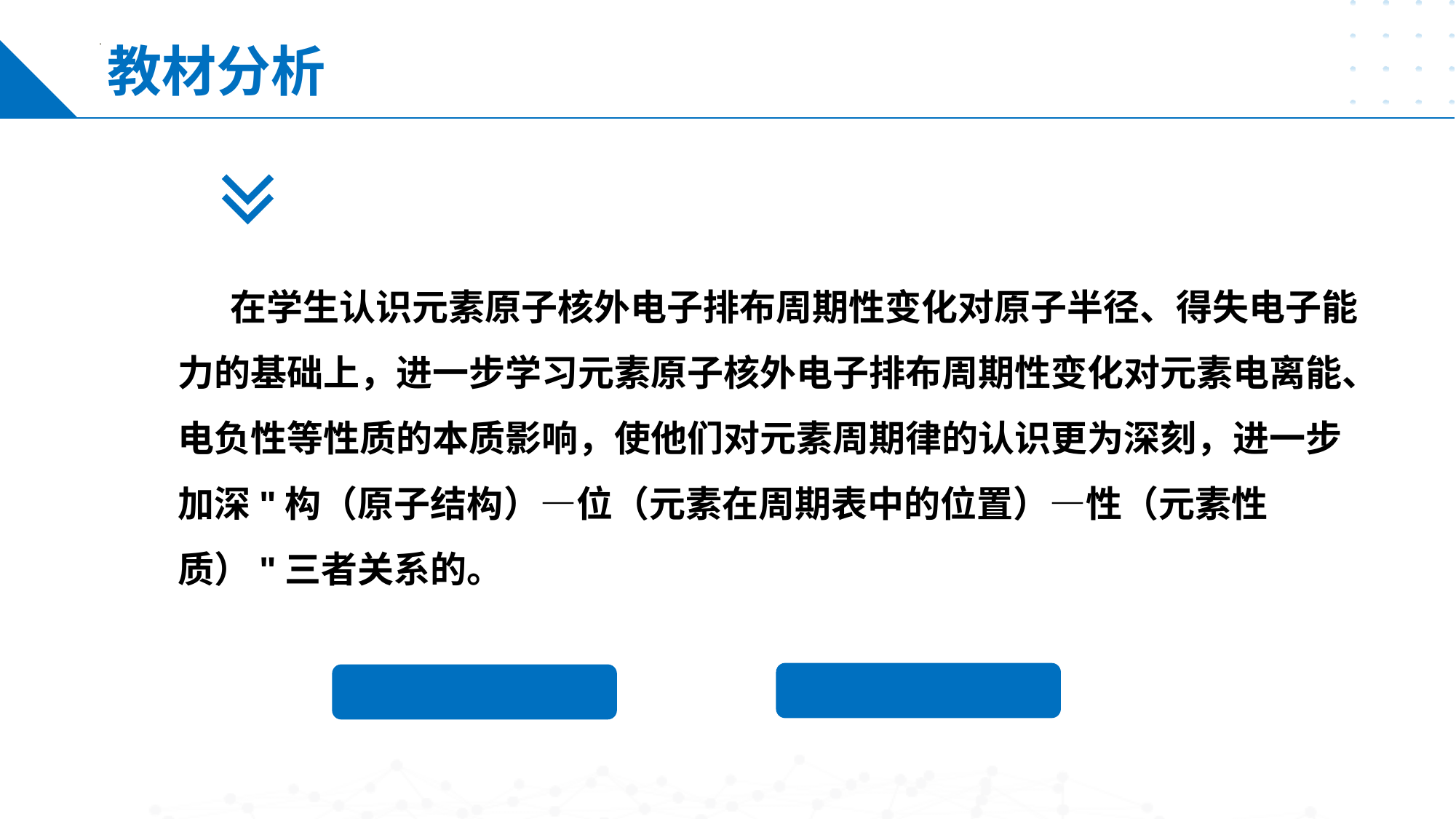

教材分析

  在学生认识元素原子核外电子排布周期性变化对原子半径、得失电子能力的基础上，进一步学习元素原子核外电子排布周期性变化对元素电离能、电负性等性质的本质影响，使他们对元素周期律的认识更为深刻，进一步加深"构（原子结构）—位（元素在周期表中的位置）—性（元素性质）"三者关系的。